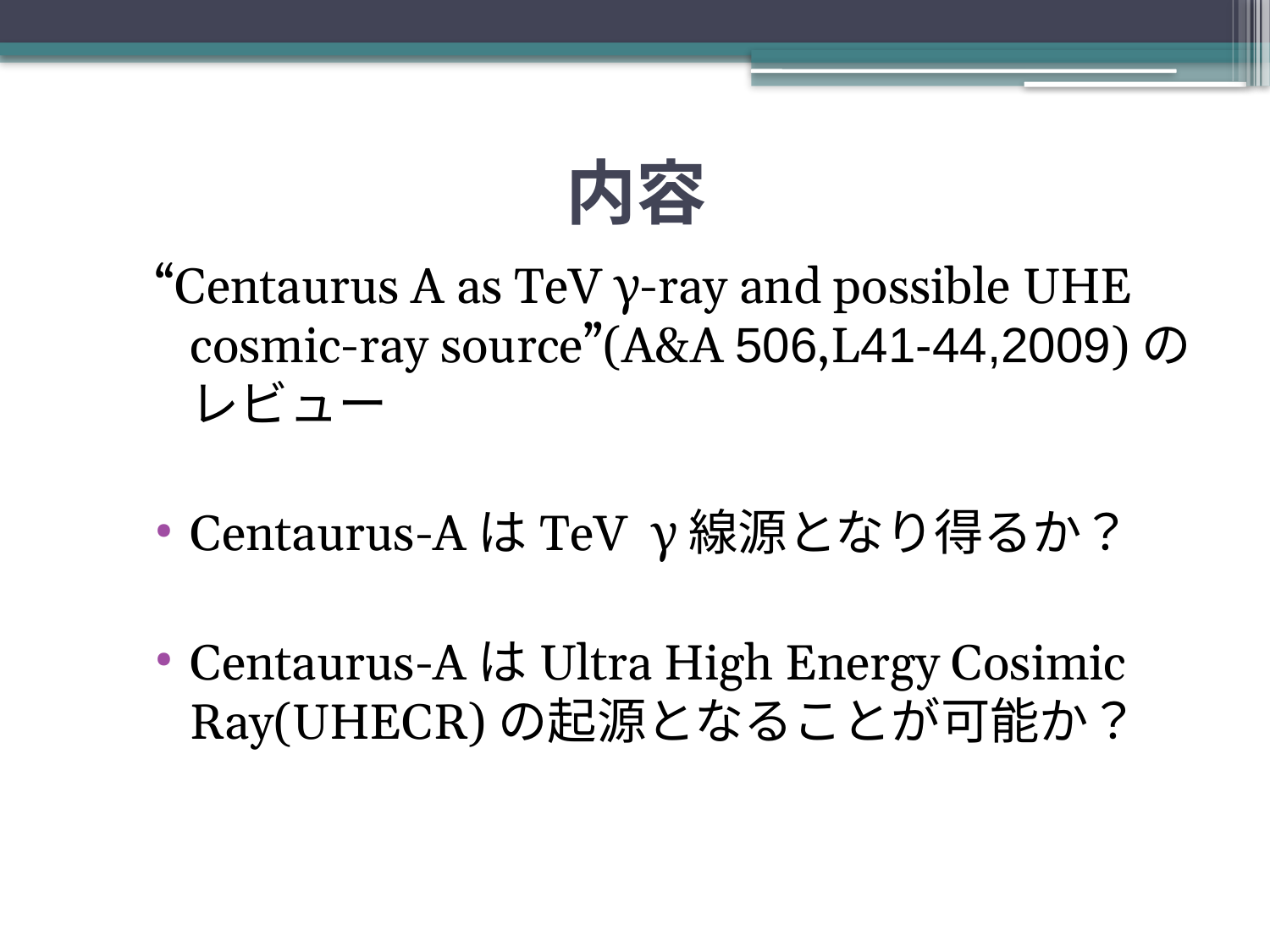

# 内容
“Centaurus A as TeV γ-ray and possible UHE cosmic-ray source”(A&A 506,L41-44,2009)のレビュー

Centaurus-AはTeV  γ線源となり得るか？

Centaurus-AはUltra High Energy Cosimic Ray(UHECR)の起源となることが可能か？